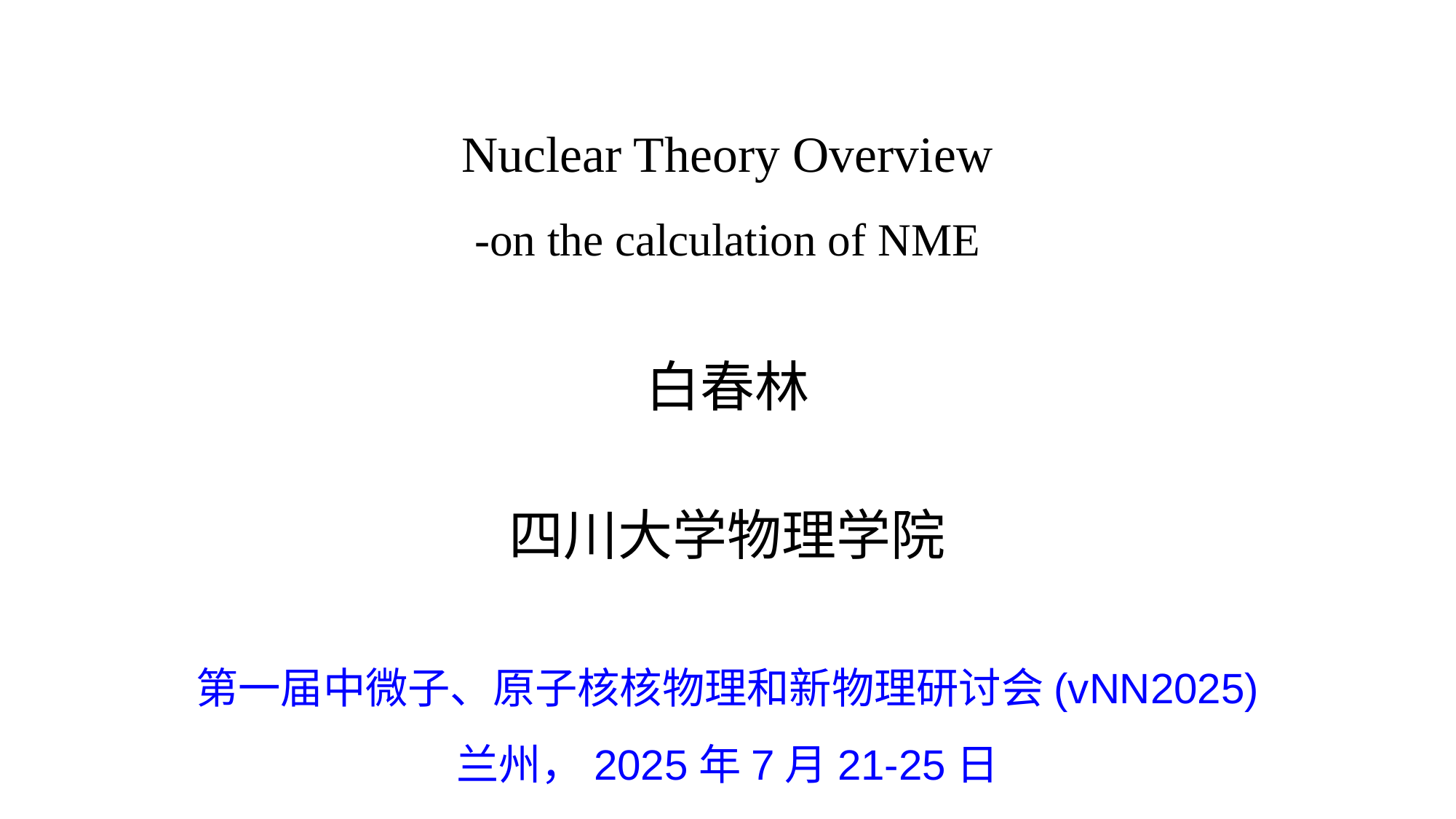

# Nuclear Theory Overview -on the calculation of NME
白春林

四川大学物理学院
第一届中微子、原子核核物理和新物理研讨会(vNN2025)
兰州，2025年7月21-25日